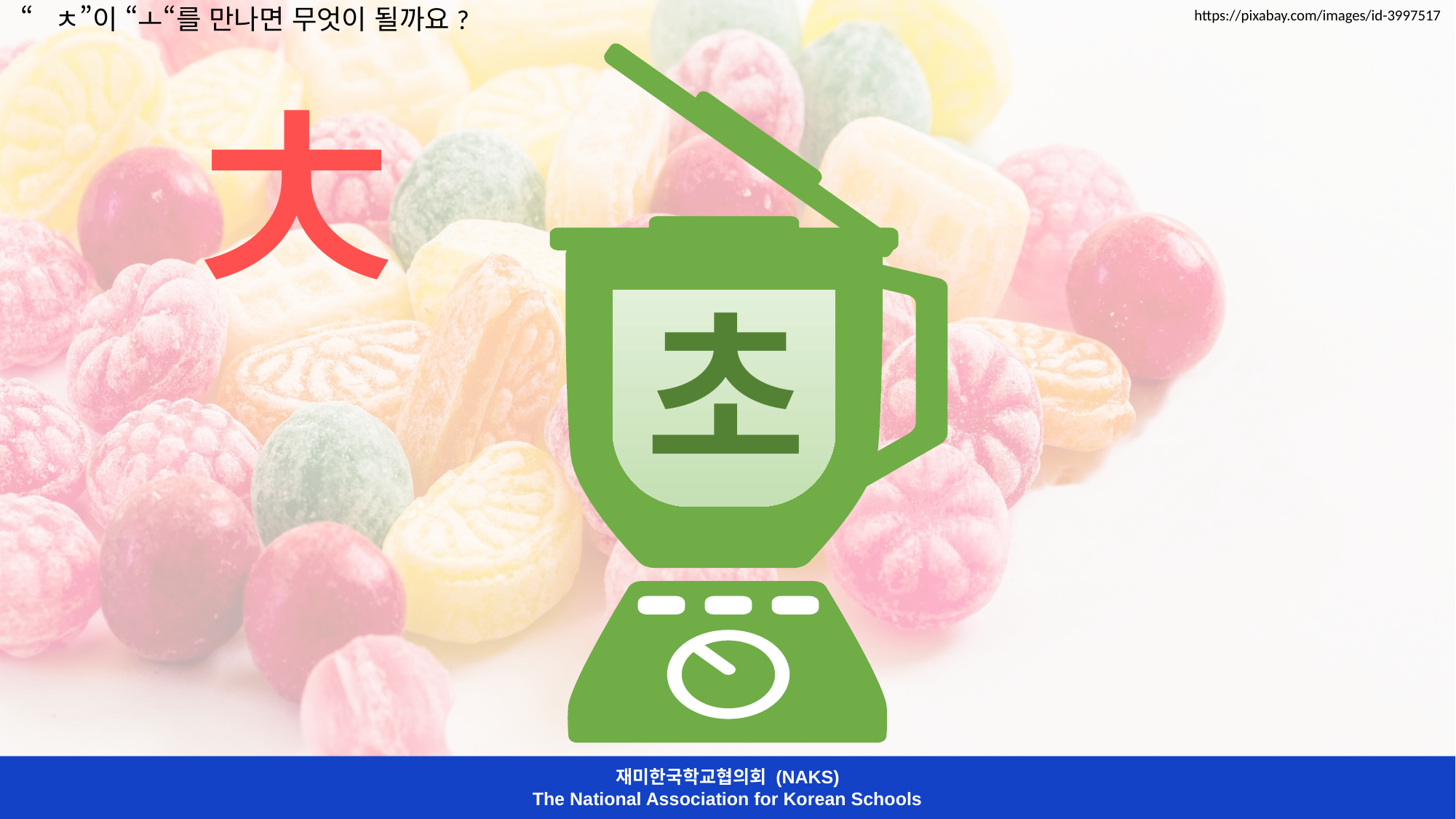

https://pixabay.com/images/id-3997517
“ㅊ”이 “ㅗ“를 만나면 무엇이 될까요?
ㅊ

초
ㅗ

재미한국학교협의회 (NAKS)
The National Association for Korean Schools